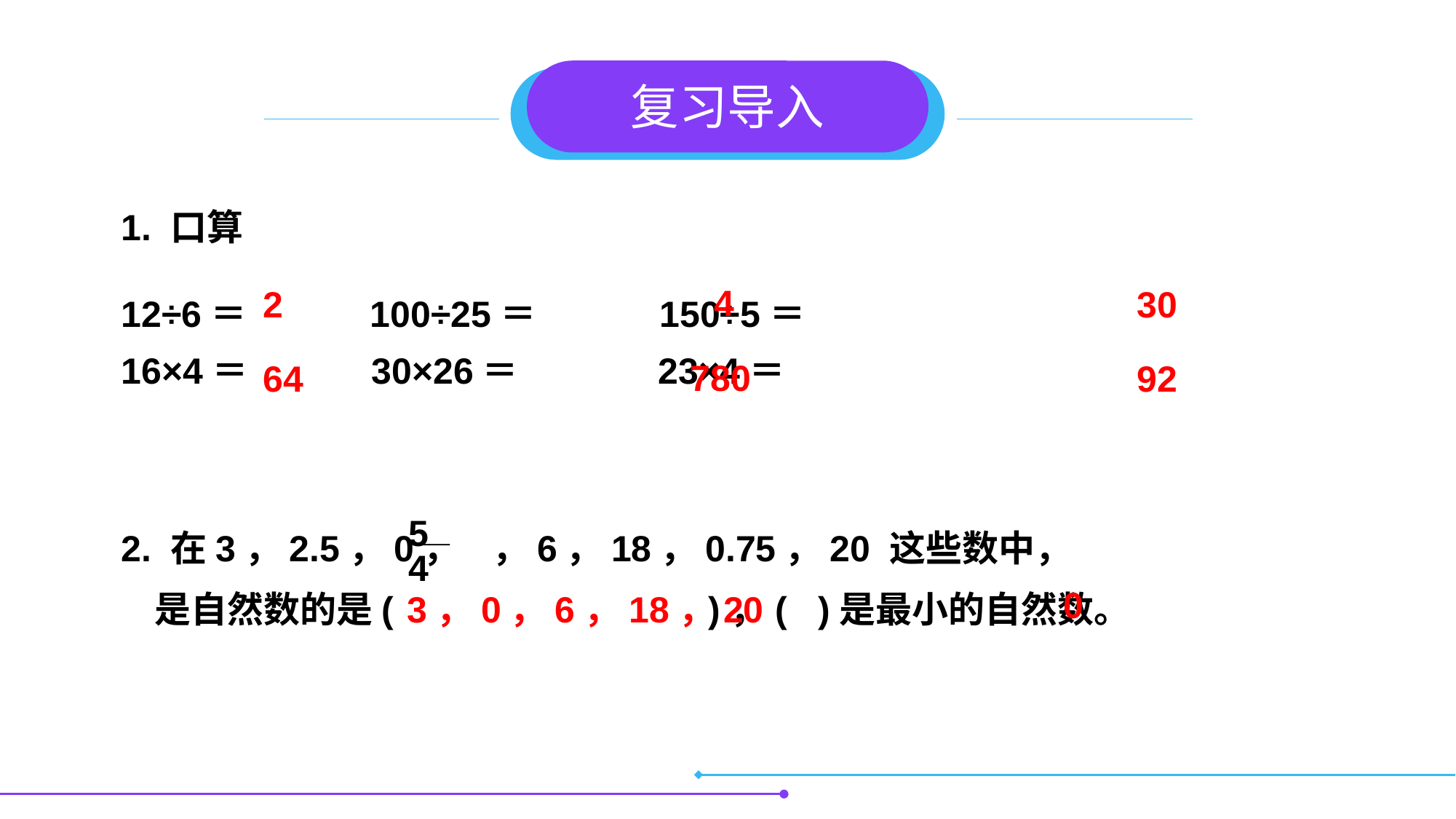

复习导入
1. 口算
12÷6＝              100÷25＝              150÷5＝
16×4＝              30×26＝                23×4＝
4
2
30
780
64
92
2. 在3，2.5，0，    ，6，18，0.75，20 这些数中，
   是自然数的是(                               )，(   )是最小的自然数。
__
5
4
0
3，0，6，18，20